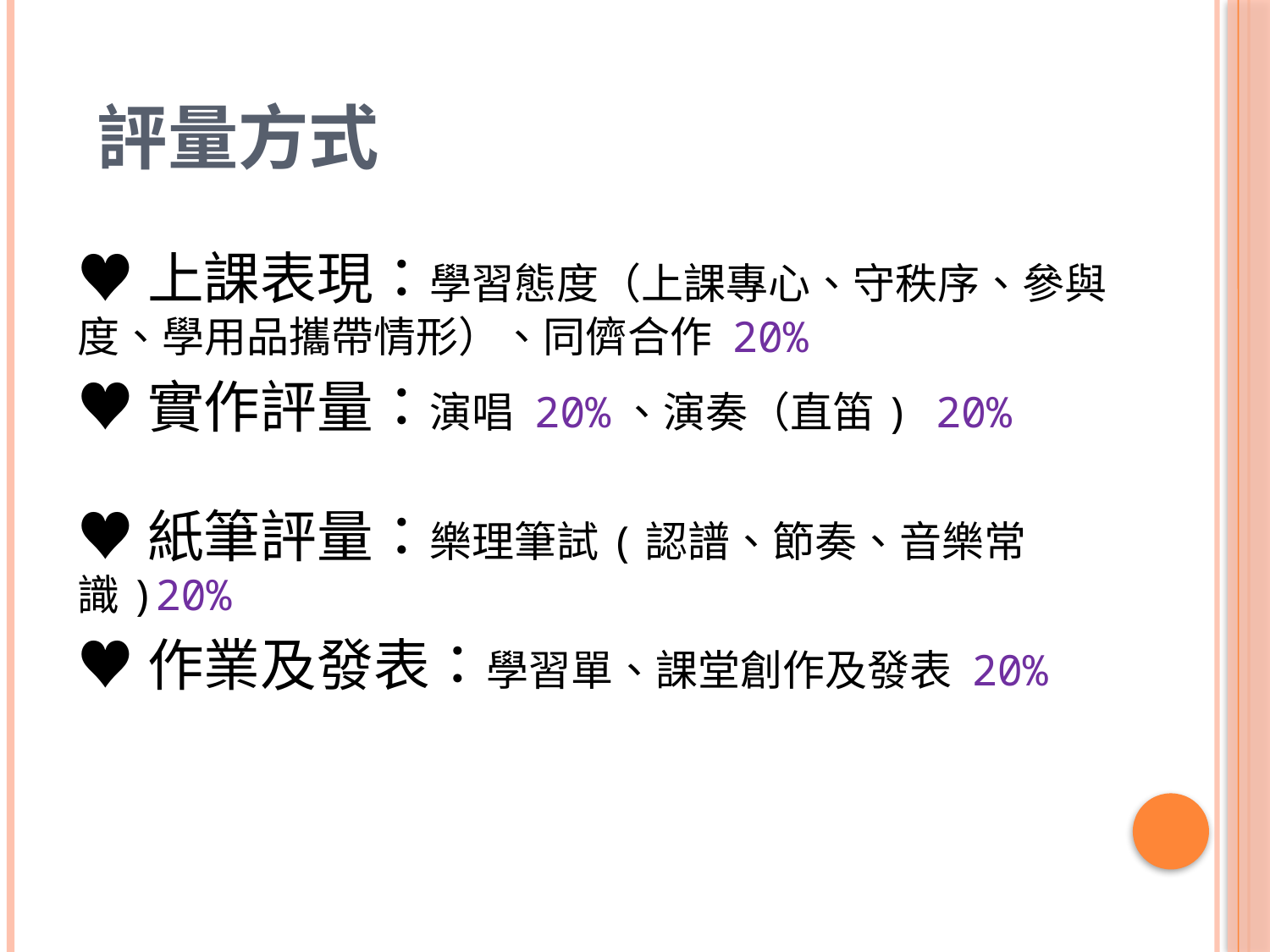

# 評量方式
♥上課表現：學習態度（上課專心、守秩序、參與度、學用品攜帶情形）、同儕合作 20%
♥實作評量：演唱 20%、演奏（直笛) 20%
♥紙筆評量：樂理筆試(認譜、節奏、音樂常識)20%
♥作業及發表：學習單、課堂創作及發表 20%